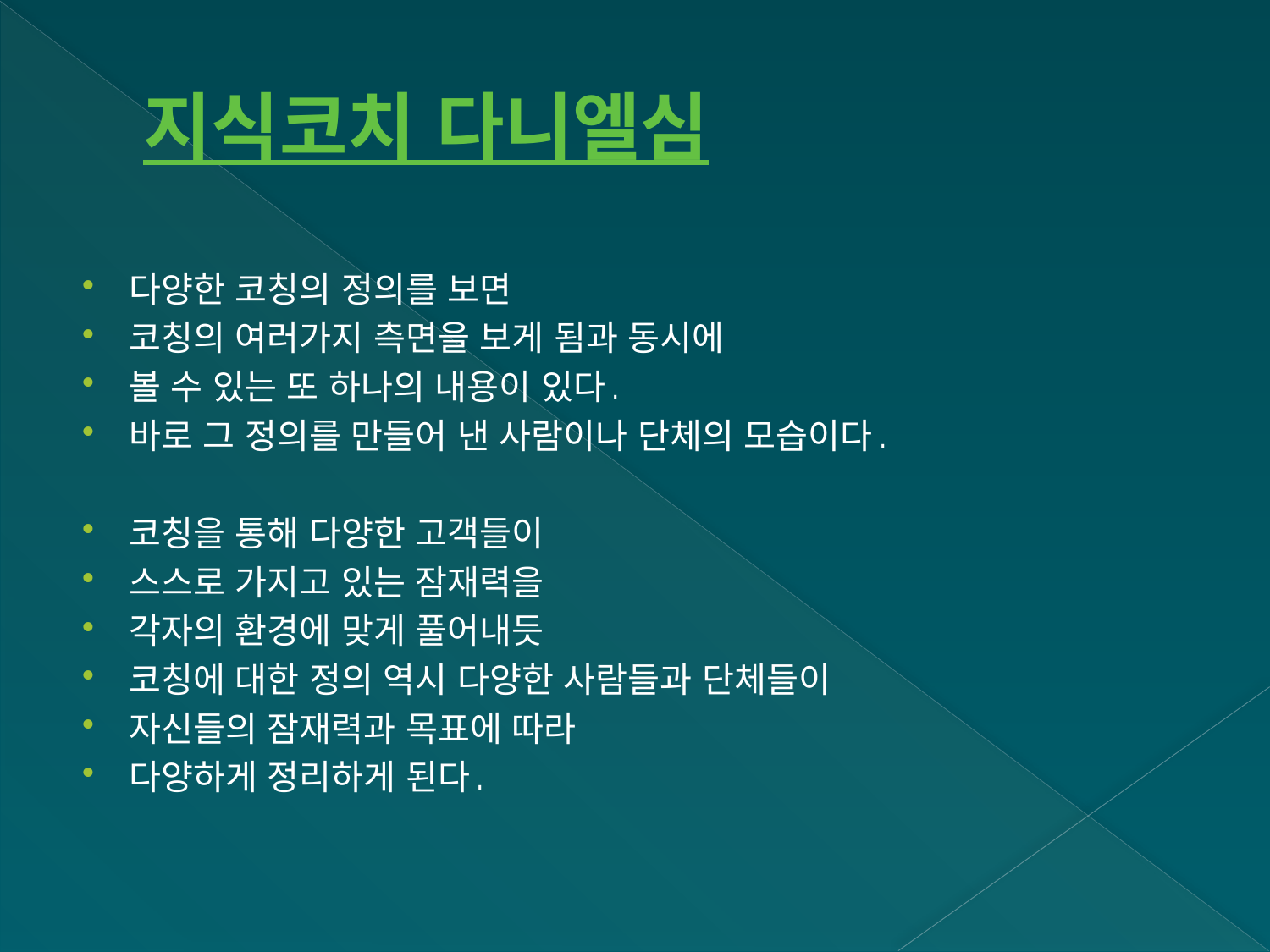

# 지식코치 다니엘심
다양한 코칭의 정의를 보면
코칭의 여러가지 측면을 보게 됨과 동시에
볼 수 있는 또 하나의 내용이 있다.
바로 그 정의를 만들어 낸 사람이나 단체의 모습이다.

코칭을 통해 다양한 고객들이
스스로 가지고 있는 잠재력을
각자의 환경에 맞게 풀어내듯
코칭에 대한 정의 역시 다양한 사람들과 단체들이
자신들의 잠재력과 목표에 따라
다양하게 정리하게 된다.